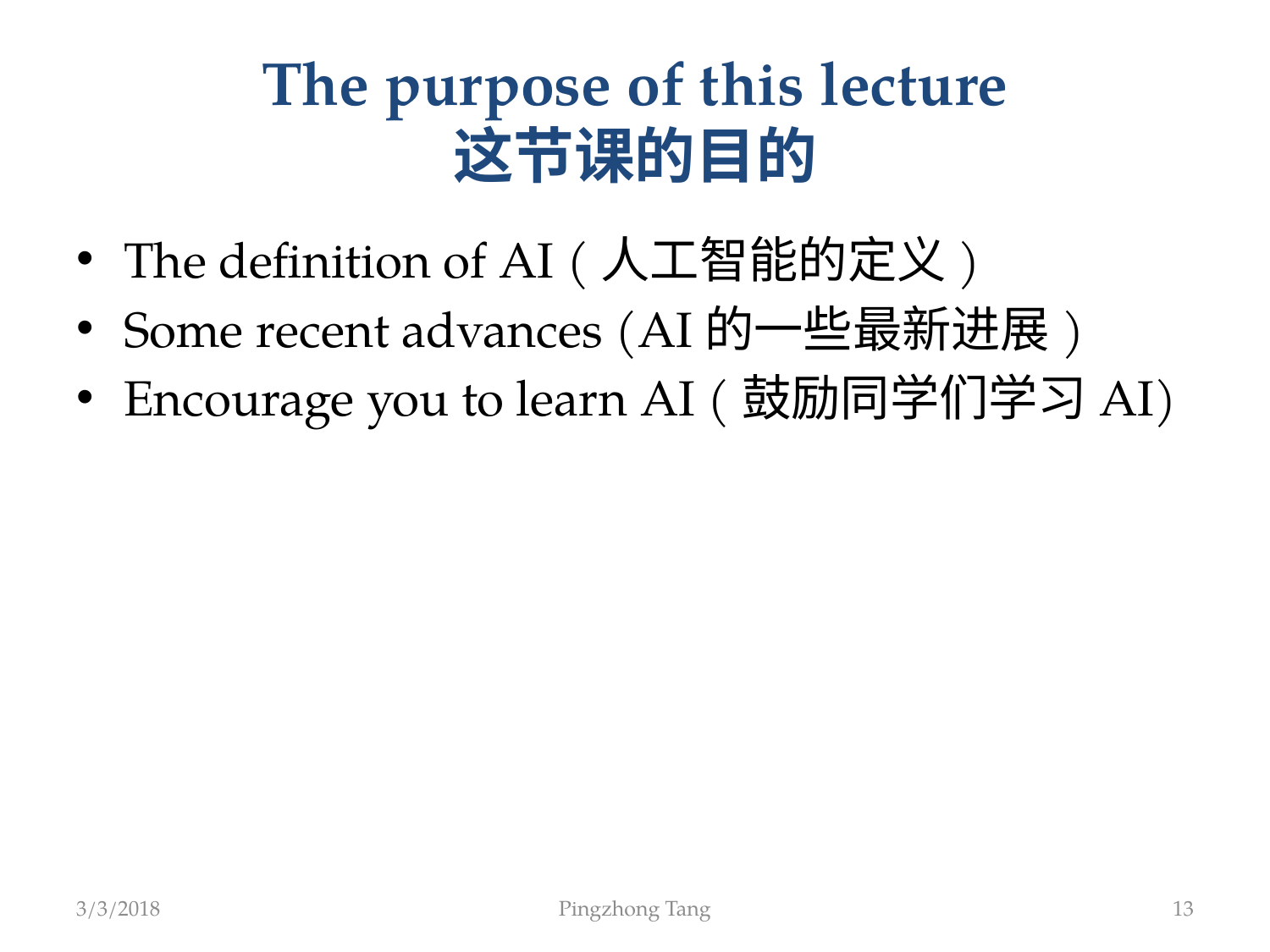

# The purpose of this lecture 这节课的目的
The definition of AI (人工智能的定义)
Some recent advances (AI的一些最新进展)
Encourage you to learn AI (鼓励同学们学习AI)
3/3/2018
Pingzhong Tang
13